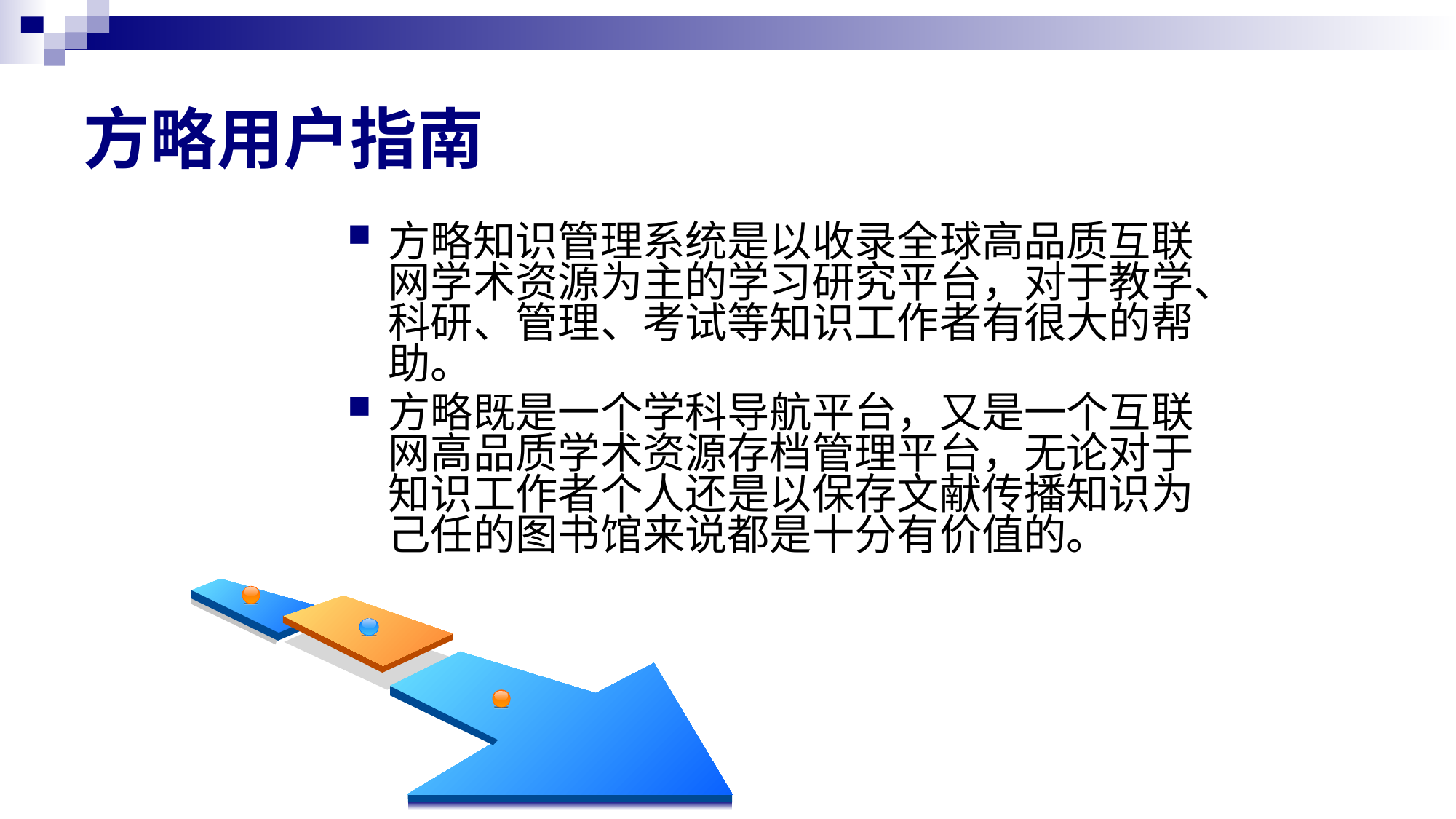

# 方略用户指南
方略知识管理系统是以收录全球高品质互联网学术资源为主的学习研究平台，对于教学、科研、管理、考试等知识工作者有很大的帮助。
方略既是一个学科导航平台，又是一个互联网高品质学术资源存档管理平台，无论对于知识工作者个人还是以保存文献传播知识为己任的图书馆来说都是十分有价值的。